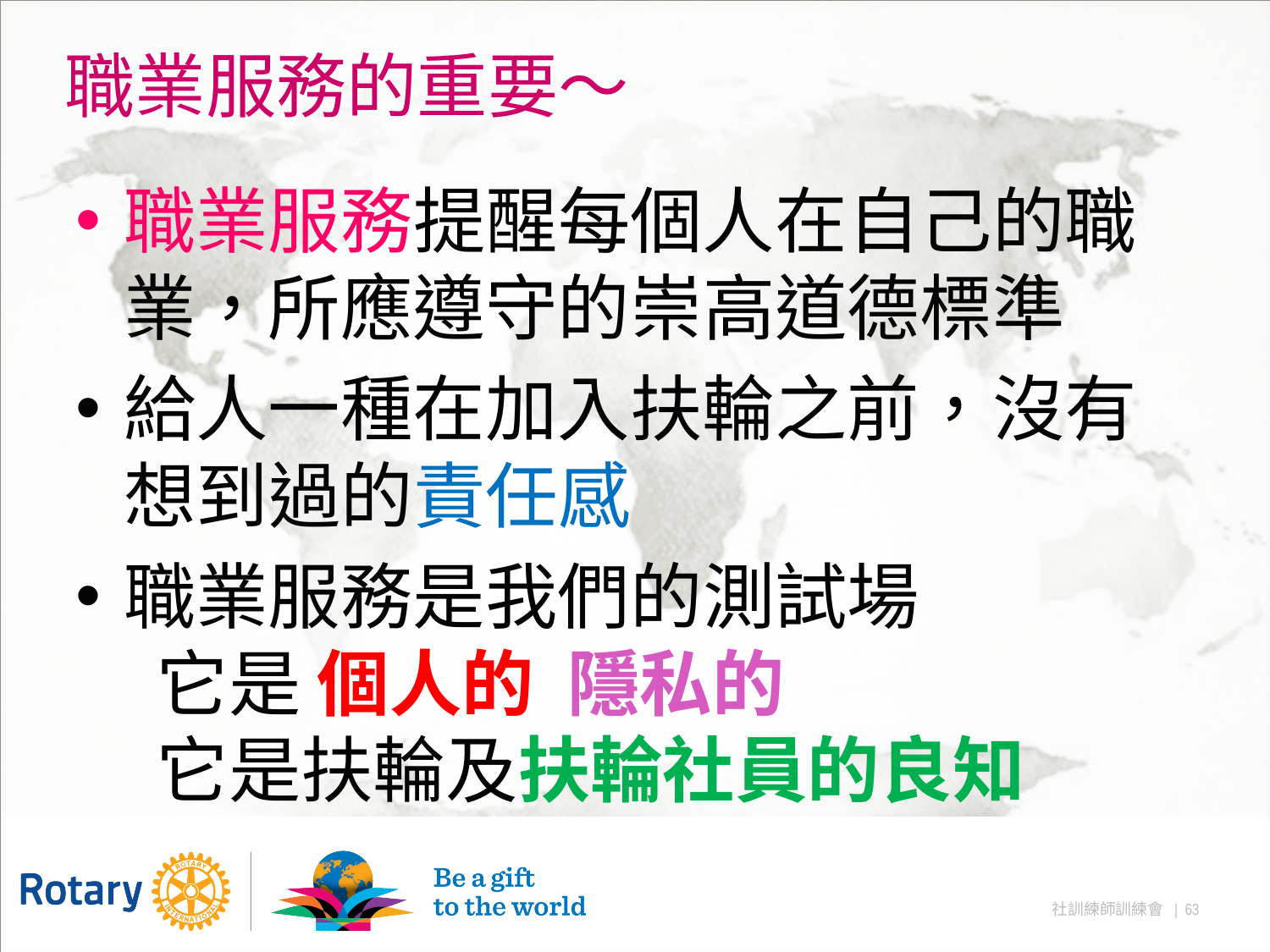

# 職業服務的重要～
職業服務提醒每個人在自己的職業，所應遵守的崇高道德標準
給人一種在加入扶輪之前，沒有想到過的責任感
職業服務是我們的測試場
  它是 個人的  隱私的
  它是扶輪及扶輪社員的良知